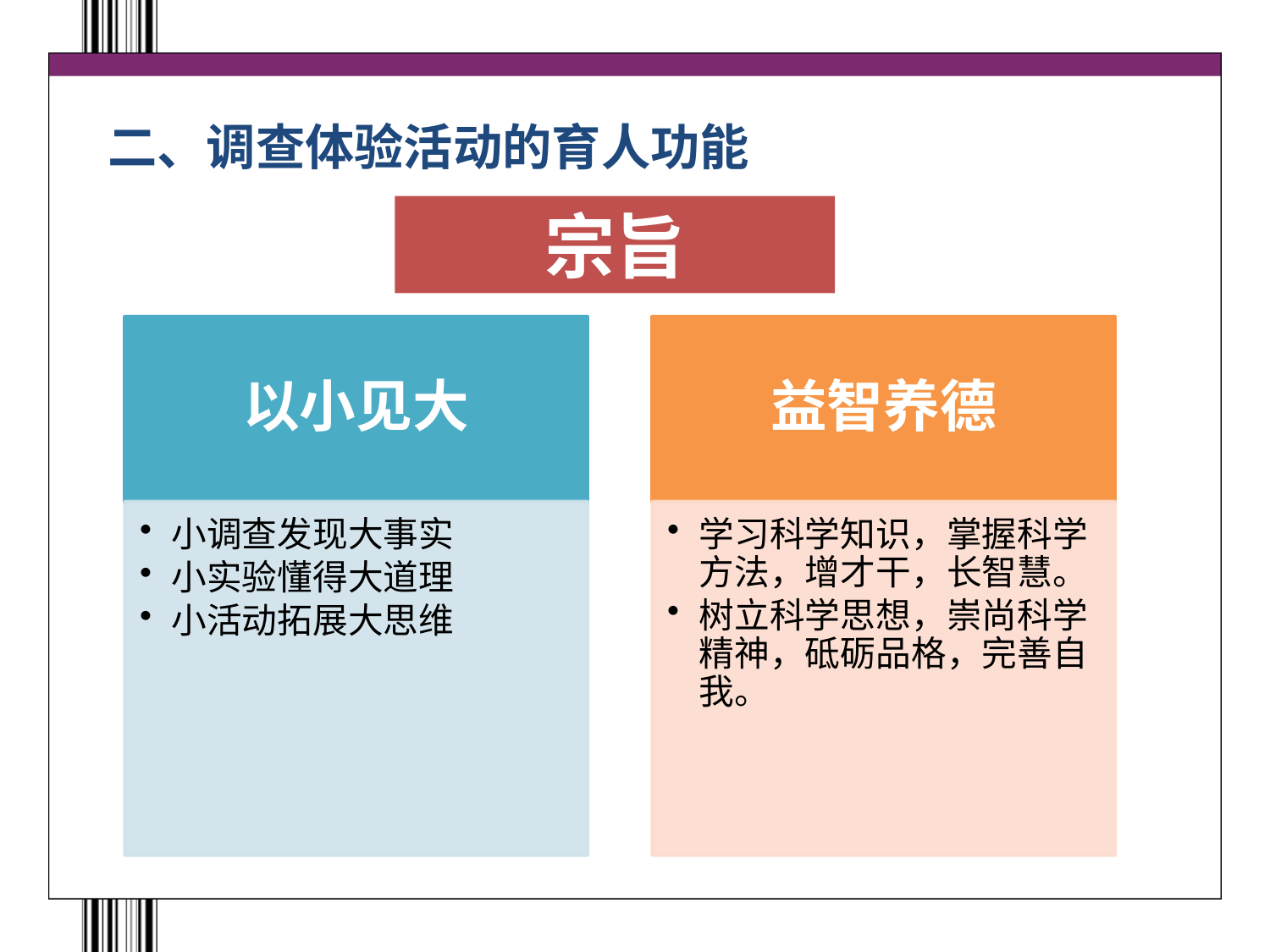

# 二、调查体验活动的育人功能
宗旨
以小见大
小调查发现大事实
小实验懂得大道理
小活动拓展大思维
益智养德
学习科学知识，掌握科学方法，增才干，长智慧。
树立科学思想，崇尚科学精神，砥砺品格，完善自我。